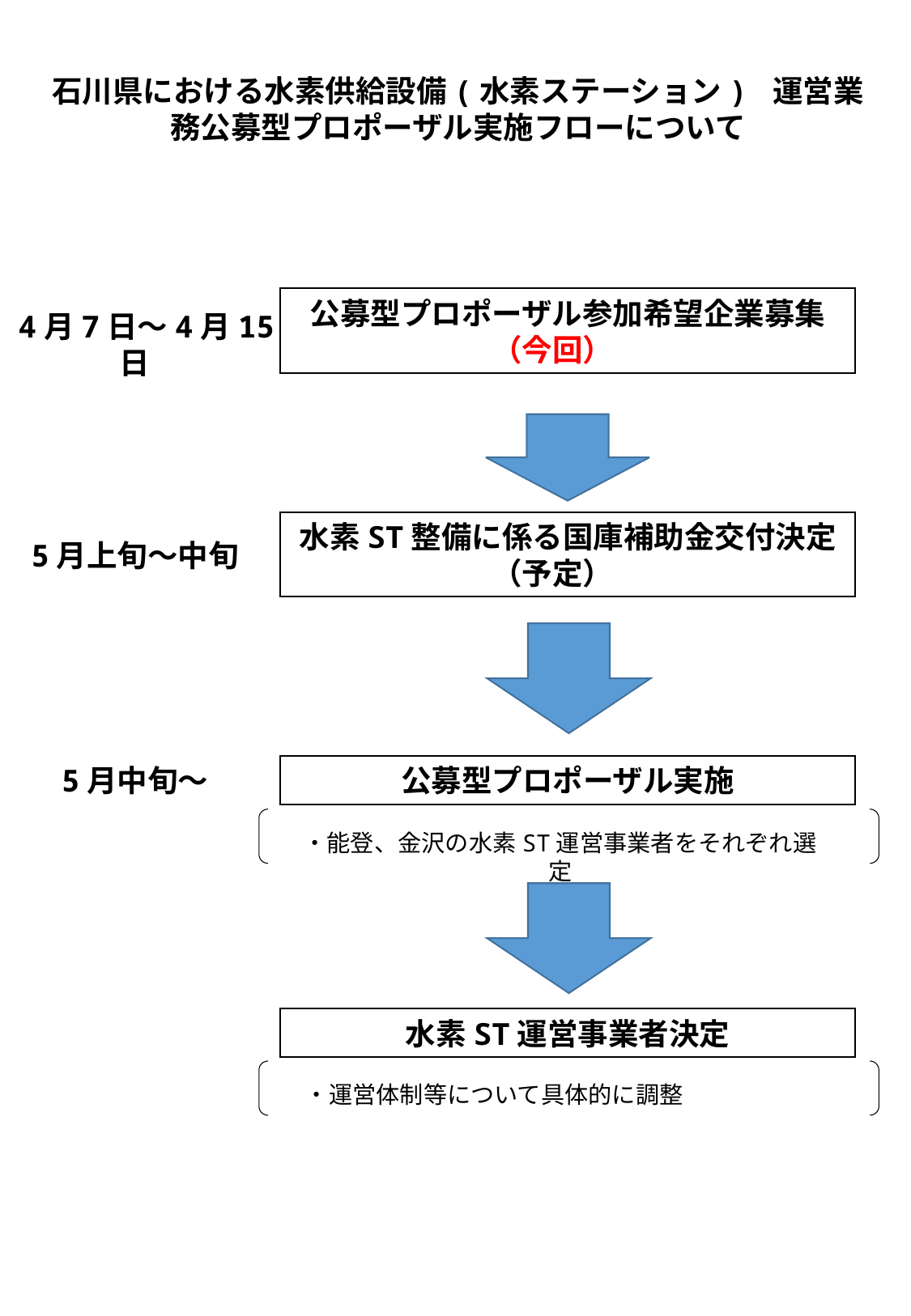

石川県における水素供給設備(水素ステーション) 運営業務公募型プロポーザル実施フローについて
公募型プロポーザル参加希望企業募集
（今回）
4月7日～4月15日

水素ST整備に係る国庫補助金交付決定
（予定）
5月上旬～中旬

5月中旬～
公募型プロポーザル実施

・能登、金沢の水素ST運営事業者をそれぞれ選定

水素ST運営事業者決定

・運営体制等について具体的に調整